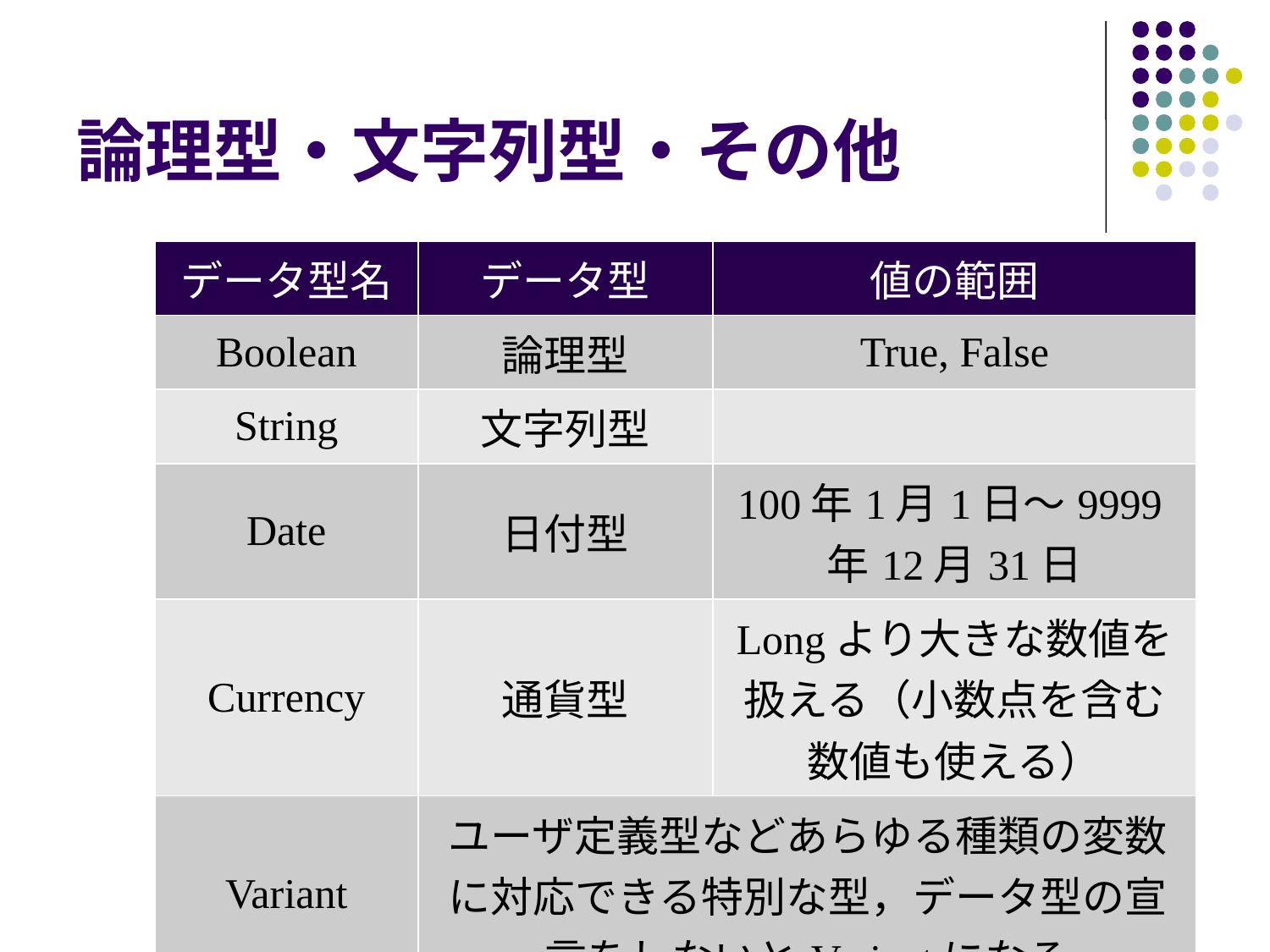

# 論理型・文字列型・その他
| データ型名 | データ型 | 値の範囲 |
| --- | --- | --- |
| Boolean | 論理型 | True, False |
| String | 文字列型 |  |
| Date | 日付型 | 100年1月1日～9999年12月31日 |
| Currency | 通貨型 | Longより大きな数値を扱える（小数点を含む数値も使える） |
| Variant | ユーザ定義型などあらゆる種類の変数に対応できる特別な型，データ型の宣言をしないとVariantになる |  |
26